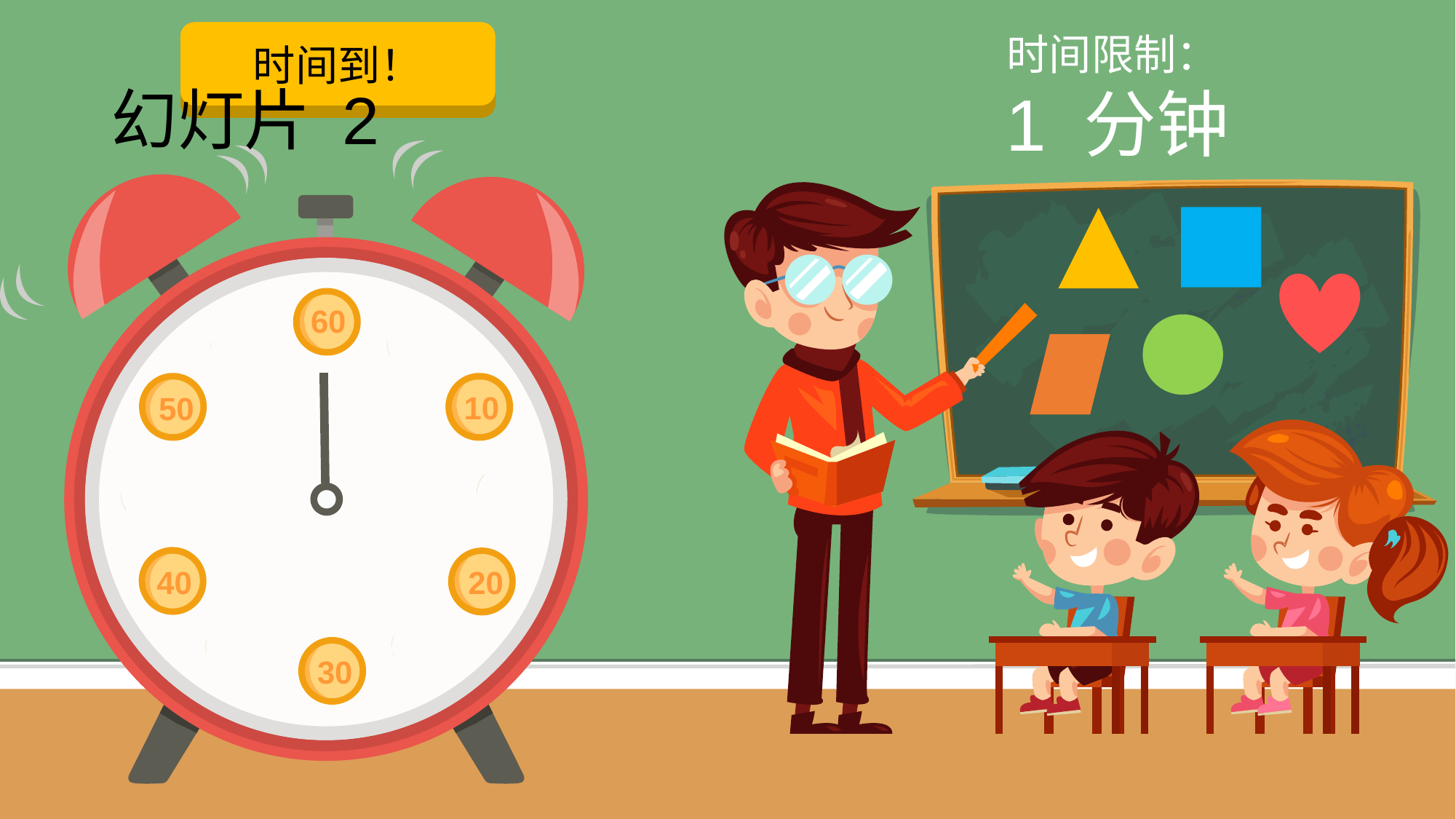

时间到！

启动计时器

60

50

10

40

20

30

时间限制：
1 分钟
# 幻灯片 2